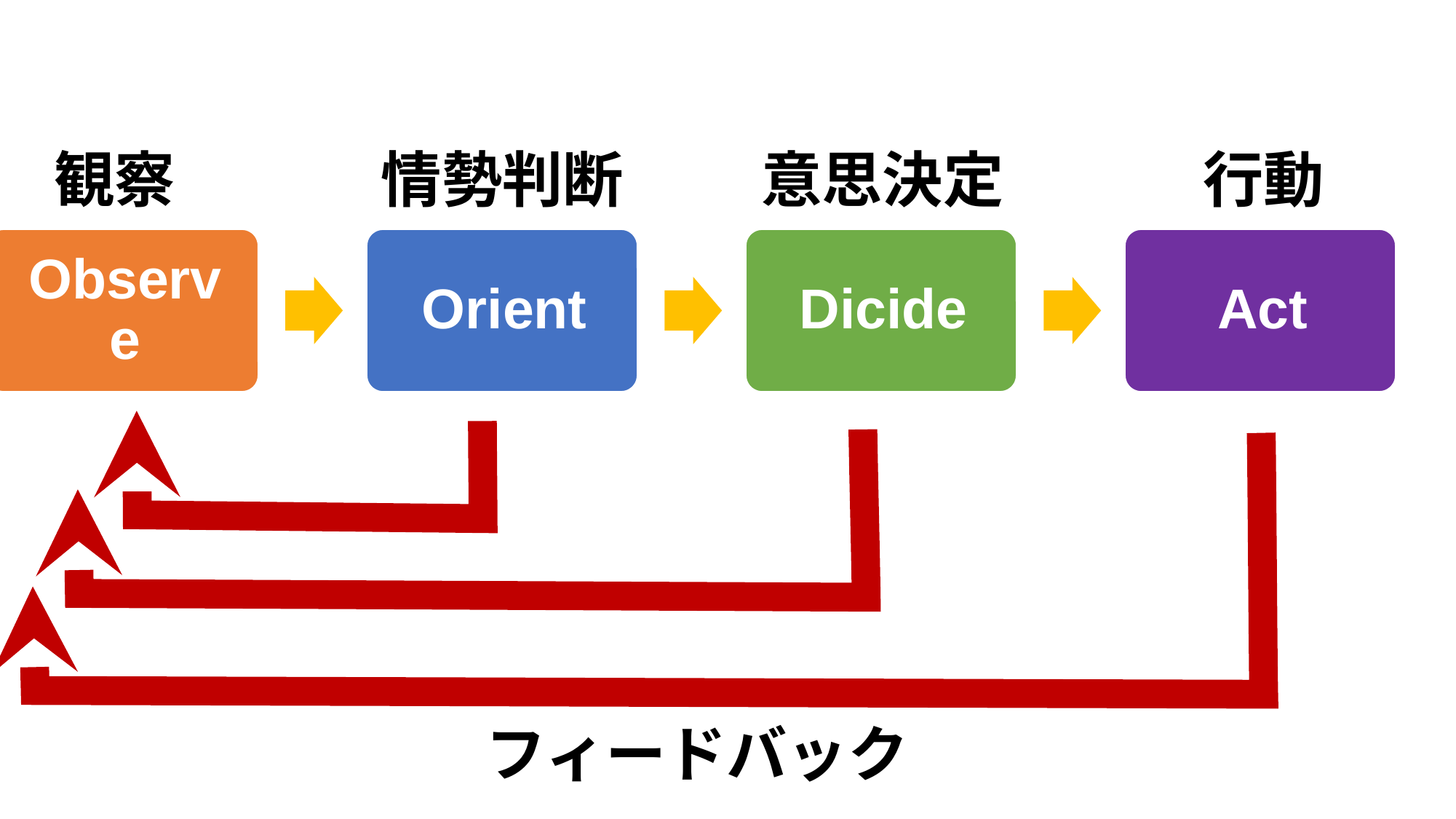

Observe

Orient

Dicide

Act
観察
情勢判断
意思決定
行動
フィードバック